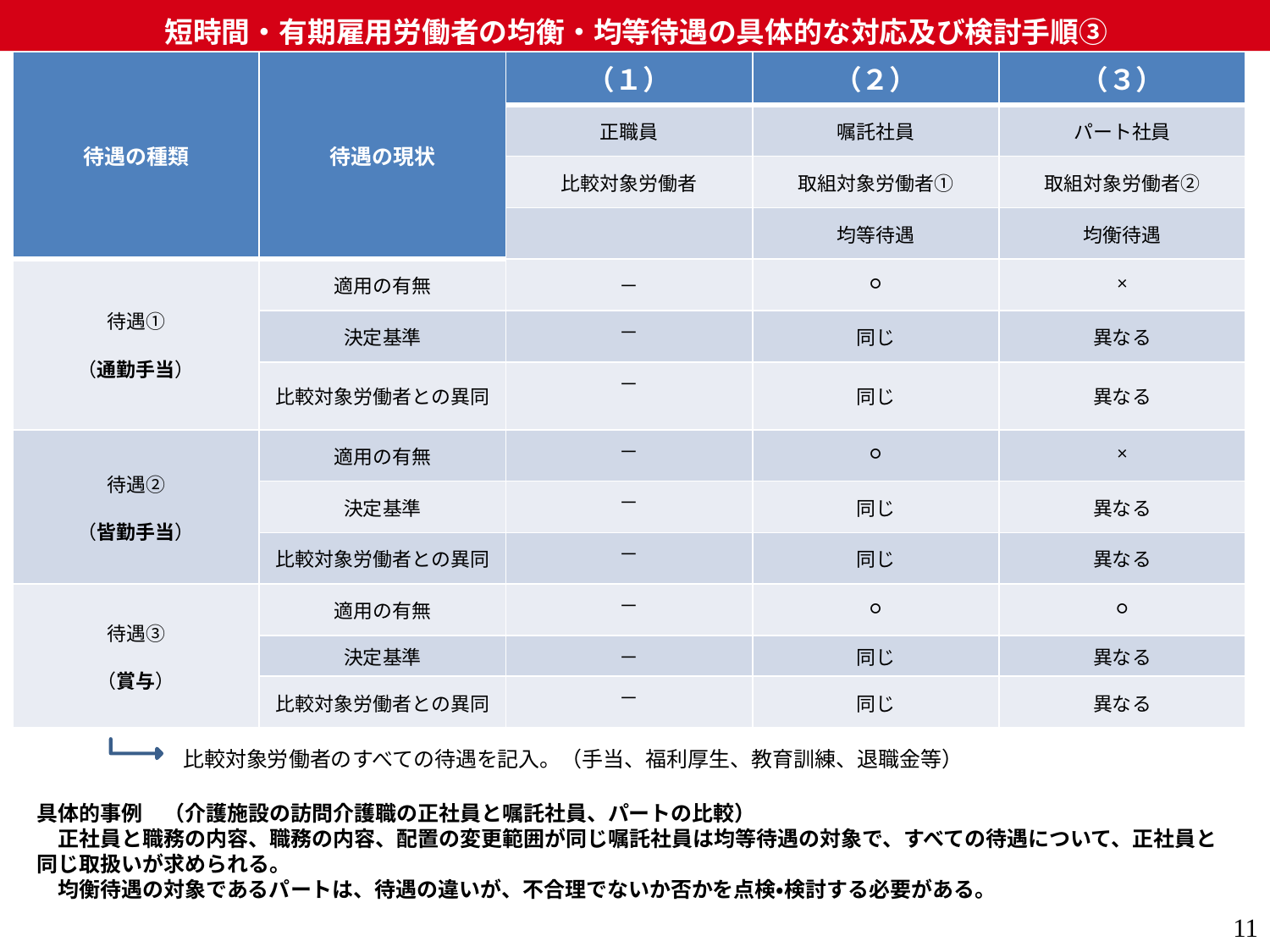

# 短時間・有期雇用労働者の均衡・均等待遇の具体的な対応及び検討手順③
| 待遇の種類 | 待遇の現状 | （１） | （２） | （３） |
| --- | --- | --- | --- | --- |
|  |  | 正職員 | 嘱託社員 | パート社員 |
|  |  | 比較対象労働者 | 取組対象労働者① | 取組対象労働者② |
|  |  |  | 均等待遇 | 均衡待遇 |
| 待遇① （通勤手当） | 適用の有無 | － | ○ | × |
|  | 決定基準 | － | 同じ | 異なる |
|  | 比較対象労働者との異同 | － | 同じ | 異なる |
| 待遇② （皆勤手当） | 適用の有無 | － | ○ | × |
|  | 決定基準 | － | 同じ | 異なる |
|  | 比較対象労働者との異同 | － | 同じ | 異なる |
| 待遇③ （賞与） | 適用の有無 | － | ○ | ○ |
|  | 決定基準 | － | 同じ | 異なる |
|  | 比較対象労働者との異同 | － | 同じ | 異なる |

比較対象労働者のすべての待遇を記入。（手当、福利厚生、教育訓練、退職金等）
具体的事例　（介護施設の訪問介護職の正社員と嘱託社員、パートの比較）
　正社員と職務の内容、職務の内容、配置の変更範囲が同じ嘱託社員は均等待遇の対象で、すべての待遇について、正社員と同じ取扱いが求められる。
　均衡待遇の対象であるパートは、待遇の違いが、不合理でないか否かを点検・検討する必要がある。
11